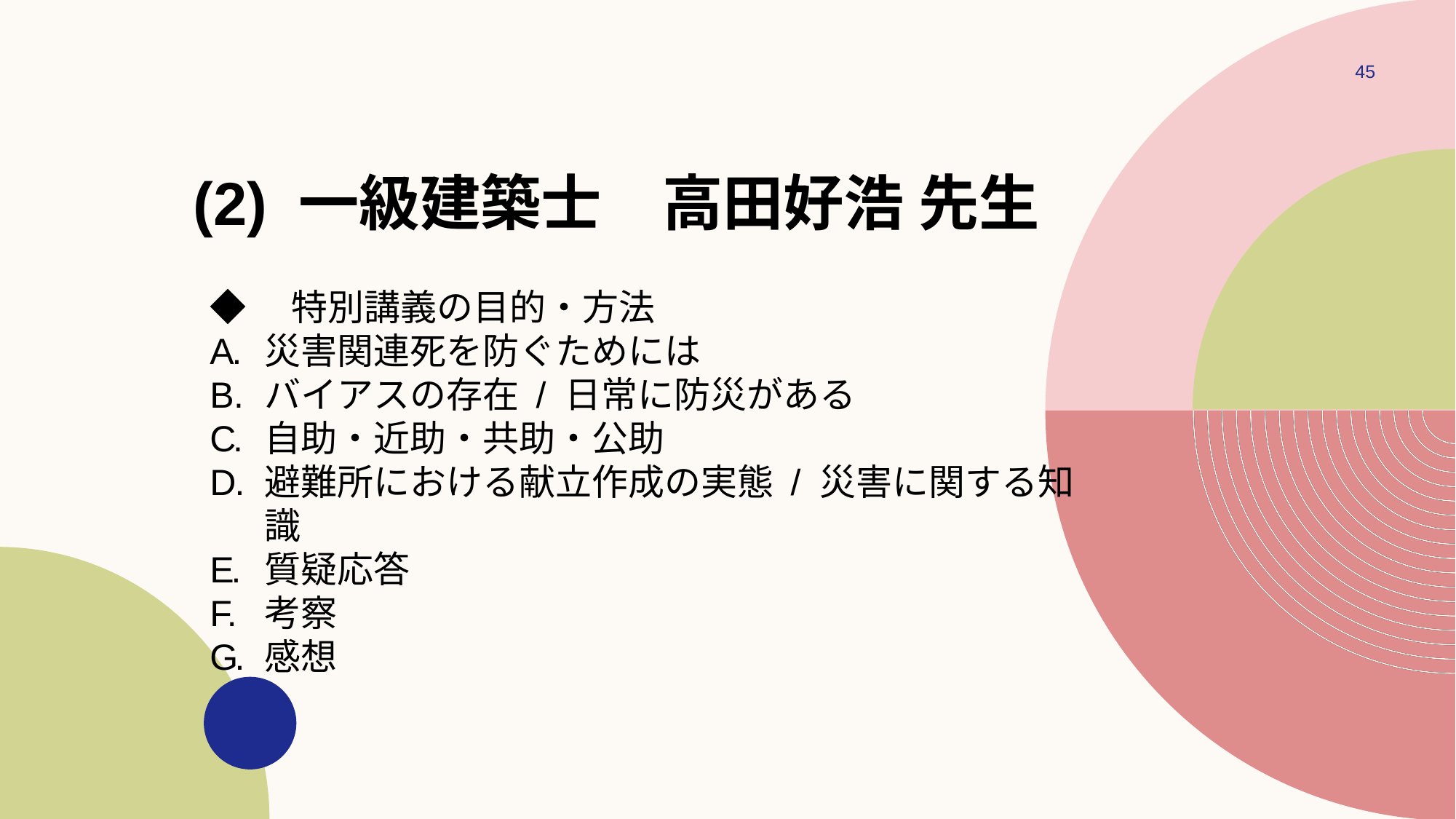

45
# (2) 一級建築士　高田好浩 先生
◆　特別講義の目的・方法
災害関連死を防ぐためには
バイアスの存在 / 日常に防災がある
自助・近助・共助・公助
避難所における献立作成の実態 / 災害に関する知識
質疑応答
考察
感想